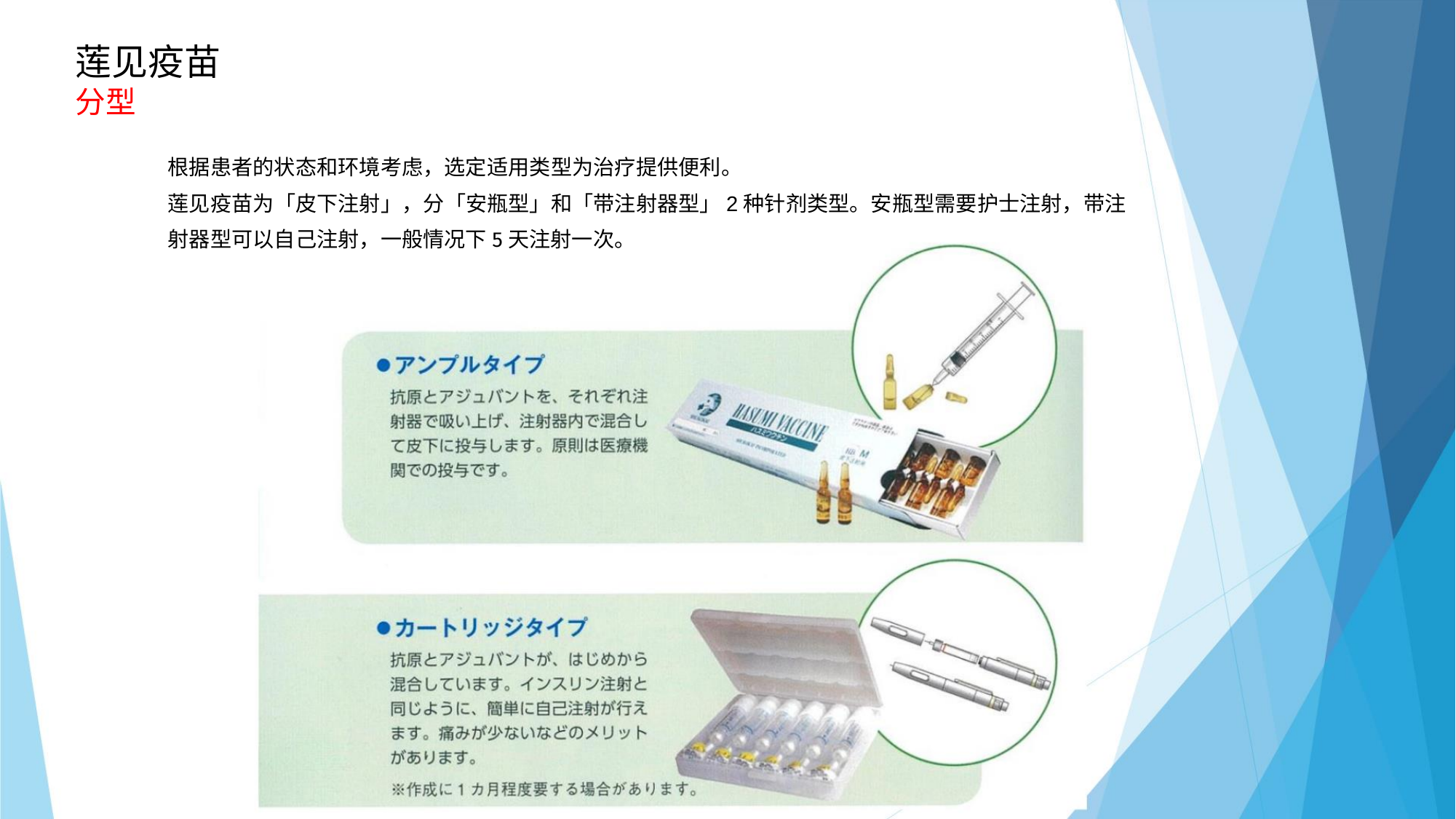

莲见疫苗
分型
根据患者的状态和环境考虑，选定适用类型为治疗提供便利。
莲见疫苗为「皮下注射」，分「安瓶型」和「带注射器型」2种针剂类型。安瓶型需要护士注射，带注射器型可以自己注射，一般情况下5天注射一次。